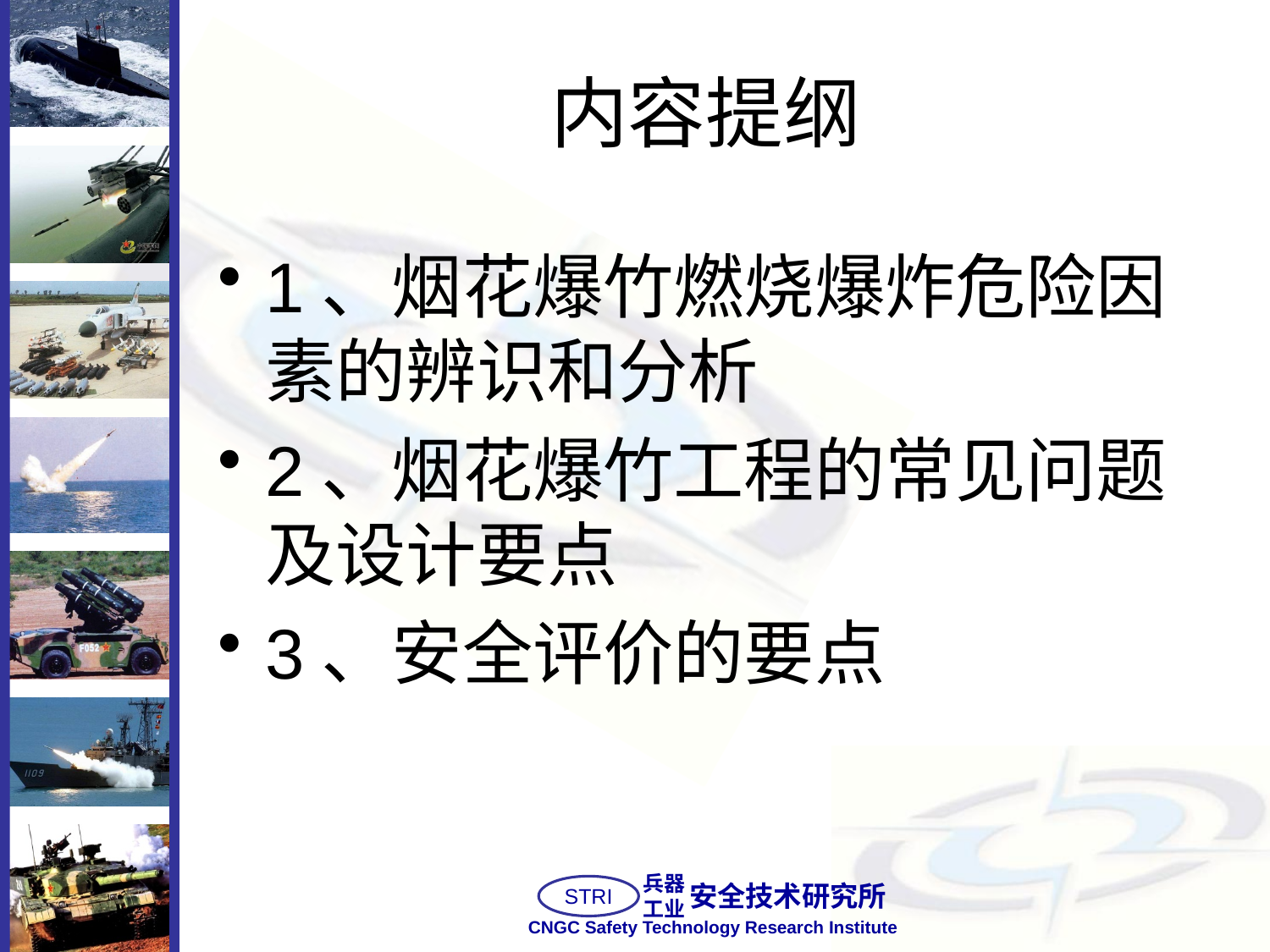

# 内容提纲
1、烟花爆竹燃烧爆炸危险因素的辨识和分析
2、烟花爆竹工程的常见问题及设计要点
3、安全评价的要点